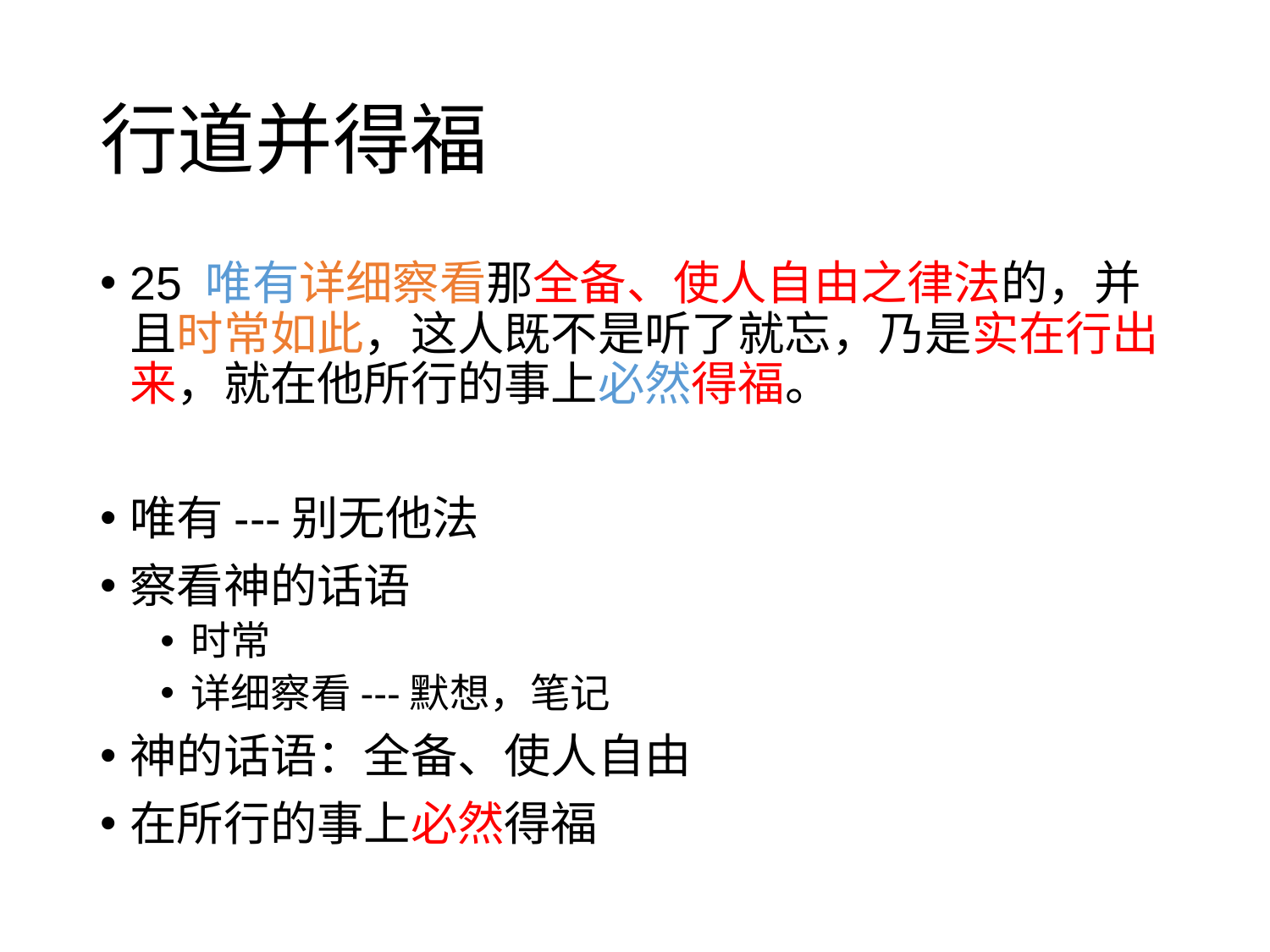

# 行道并得福
25 唯有详细察看那全备、使人自由之律法的，并且时常如此，这人既不是听了就忘，乃是实在行出来，就在他所行的事上必然得福。

唯有---别无他法
察看神的话语
时常
详细察看---默想，笔记
神的话语：全备、使人自由
在所行的事上必然得福